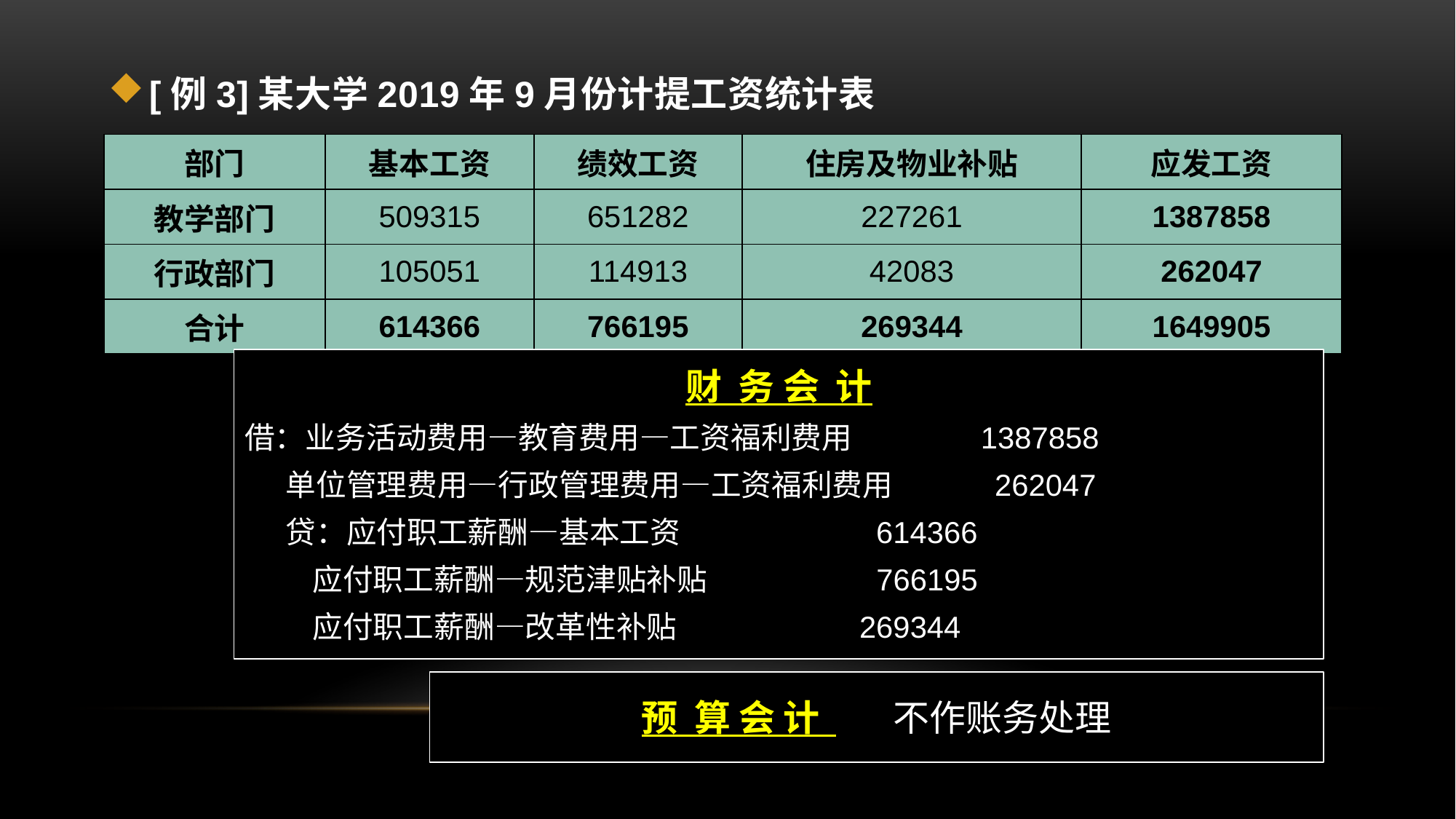

[例3]某大学2019年9月份计提工资统计表
| 部门 | 基本工资 | 绩效工资 | 住房及物业补贴 | 应发工资 |
| --- | --- | --- | --- | --- |
| 教学部门 | 509315 | 651282 | 227261 | 1387858 |
| 行政部门 | 105051 | 114913 | 42083 | 262047 |
| 合计 | 614366 | 766195 | 269344 | 1649905 |
财  务 会  计
借：业务活动费用—教育费用—工资福利费用                  1387858
     单位管理费用—行政管理费用—工资福利费用              262047
     贷：应付职工薪酬—基本工资                            614366
         应付职工薪酬—规范津贴补贴                        766195
         应付职工薪酬—改革性补贴                          269344
预  算 会 计         不作账务处理
27